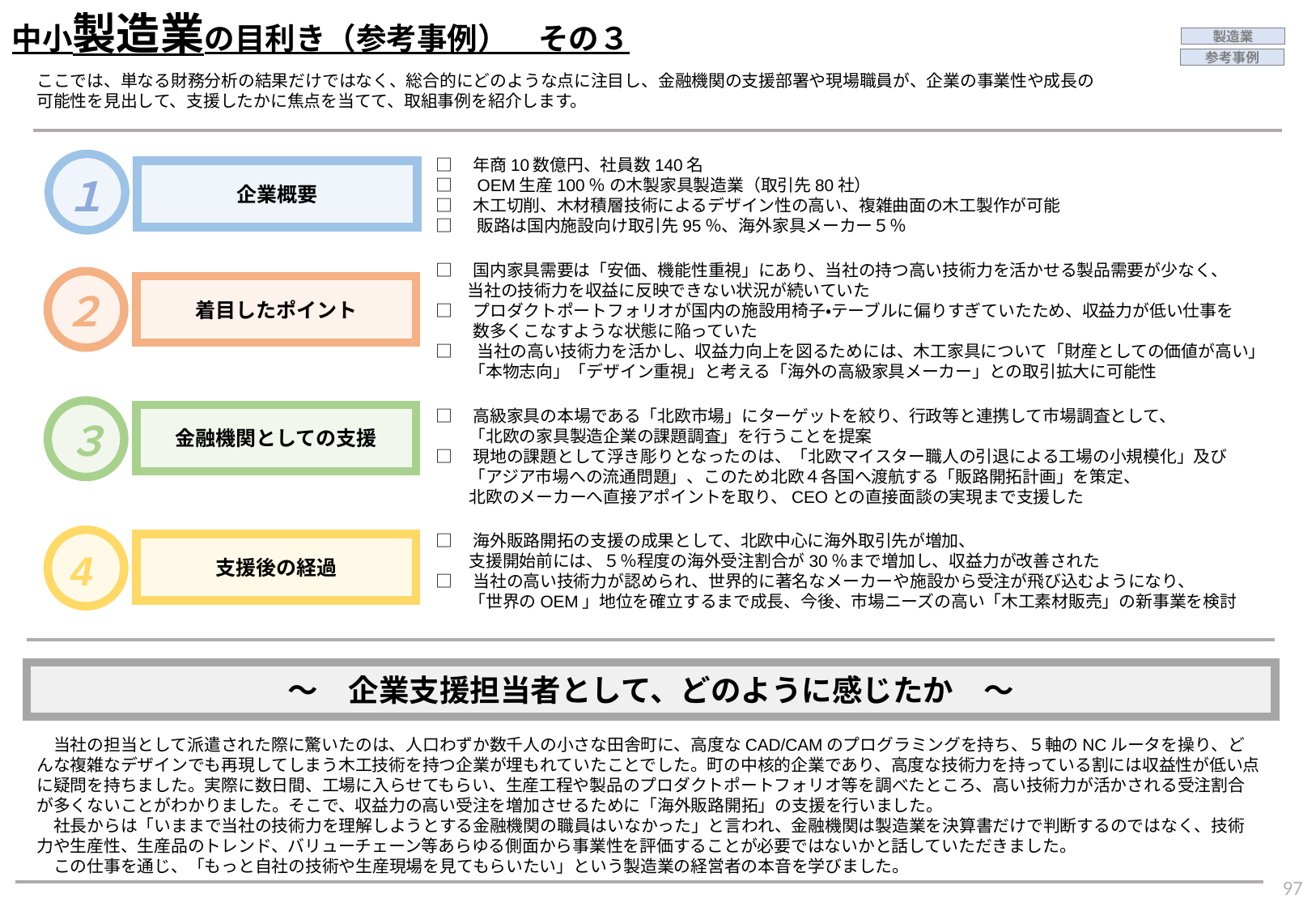

中小製造業の目利き（参考事例）　その３
製造業
参考事例
ここでは、単なる財務分析の結果だけではなく、総合的にどのような点に注目し、金融機関の支援部署や現場職員が、企業の事業性や成長の
可能性を見出して、支援したかに焦点を当てて、取組事例を紹介します。
□　年商10数億円、社員数140名
□　OEM生産100％ の木製家具製造業（取引先80社）
□　木工切削、木材積層技術によるデザイン性の高い、複雑曲面の木工製作が可能
□ 　販路は国内施設向け取引先95％、海外家具メーカー５％

１
企業概要
□　国内家具需要は「安価、機能性重視」にあり、当社の持つ高い技術力を活かせる製品需要が少なく、
　    当社の技術力を収益に反映できない状況が続いていた
□　プロダクトポートフォリオが国内の施設用椅子・テーブルに偏りすぎていたため、収益力が低い仕事を
　　 数多くこなすような状態に陥っていた
□ 　当社の高い技術力を活かし、収益力向上を図るためには、木工家具について「財産としての価値が高い」
　　「本物志向」「デザイン重視」と考える「海外の高級家具メーカー」との取引拡大に可能性

着目したポイント
２
□　高級家具の本場である「北欧市場」にターゲットを絞り、行政等と連携して市場調査として、
　　「北欧の家具製造企業の課題調査」を行うことを提案
□　現地の課題として浮き彫りとなったのは、「北欧マイスター職人の引退による工場の小規模化」及び
　　「アジア市場への流通問題」、このため北欧４各国へ渡航する「販路開拓計画」を策定、
　　北欧のメーカーへ直接アポイントを取り、CEOとの直接面談の実現まで支援した

金融機関としての支援
３
□　海外販路開拓の支援の成果として、北欧中心に海外取引先が増加、
　　⽀援開始前には、５％程度の海外受注割合が30％まで増加し、収益力が改善された
□　当社の高い技術力が認められ、世界的に著名なメーカーや施設から受注が飛び込むようになり、
　　「世界のOEM」地位を確立するまで成長、今後、市場ニーズの高い「木工素材販売」の新事業を検討

支援後の経過
4
～　企業支援担当者として、どのように感じたか　～
　当社の担当として派遣された際に驚いたのは、人口わずか数千人の小さな田舎町に、高度なCAD/CAMのプログラミングを持ち、５軸のNCルータを操り、どんな複雑なデザインでも再現してしまう木工技術を持つ企業が埋もれていたことでした。町の中核的企業であり、高度な技術力を持っている割には収益性が低い点に疑問を持ちました。実際に数日間、工場に入らせてもらい、生産工程や製品のプロダクトポートフォリオ等を調べたところ、高い技術力が活かされる受注割合が多くないことがわかりました。そこで、収益力の高い受注を増加させるために「海外販路開拓」の支援を行いました。
　社長からは「いままで当社の技術力を理解しようとする金融機関の職員はいなかった」と言われ、金融機関は製造業を決算書だけで判断するのではなく、技術力や生産性、生産品のトレンド、バリューチェーン等あらゆる側面から事業性を評価することが必要ではないかと話していただきました。
　この仕事を通じ、「もっと自社の技術や生産現場を見てもらいたい」という製造業の経営者の本音を学びました。
97